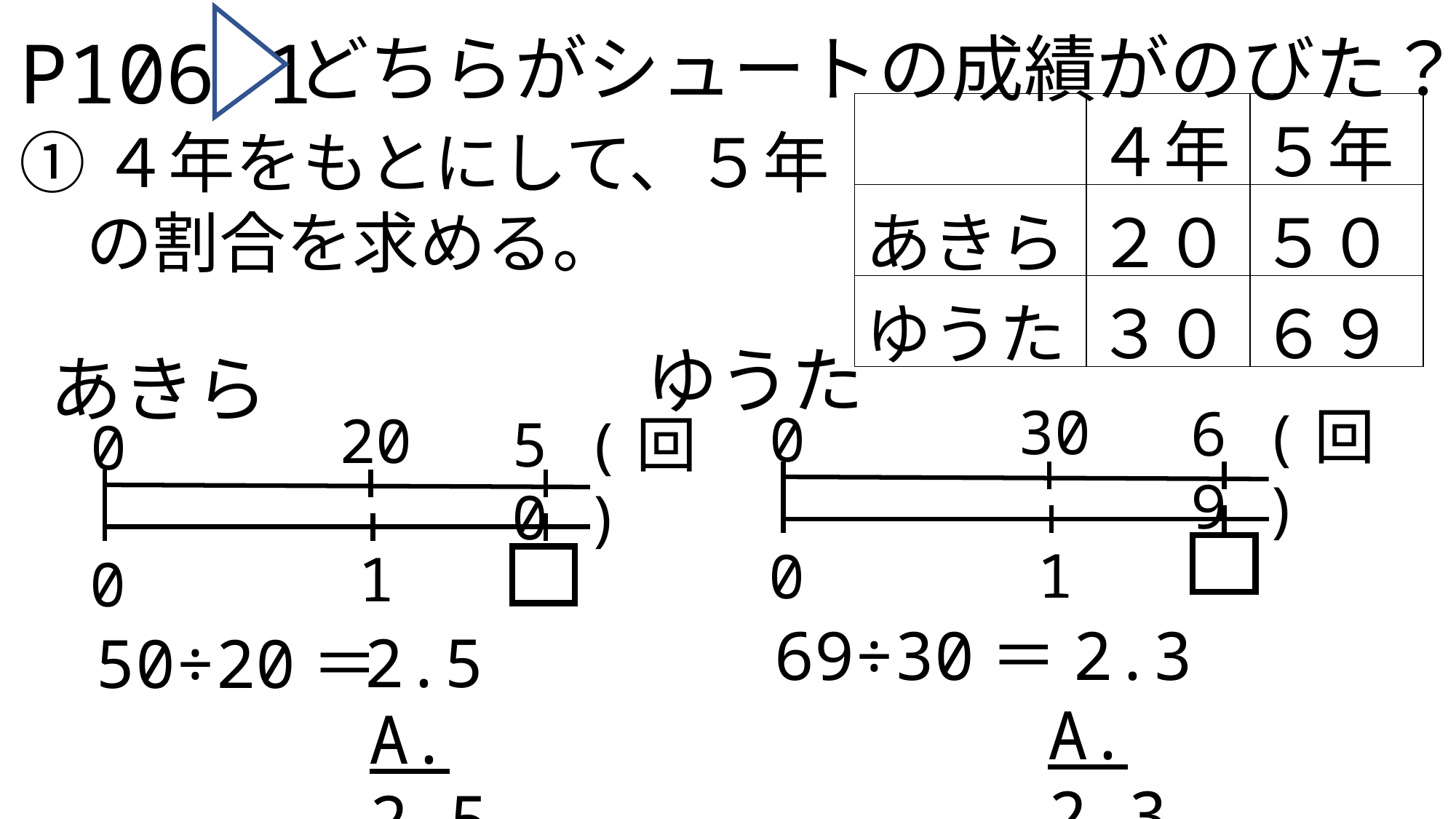

P106 1
①４年をもとにして、５年
　の割合を求める。

どちらがシュートの成績がのびた？

|  | ４年 | ５年 |
| --- | --- | --- |
| あきら | ２０ | ５０ |
| ゆうた | ３０ | ６９ |
ゆうた
あきら
30
69
(回)
0
20
50
(回)
0
1
0

1
0

69÷30＝2.3
2.5
50÷20＝
A. 2.3
A. 2.5